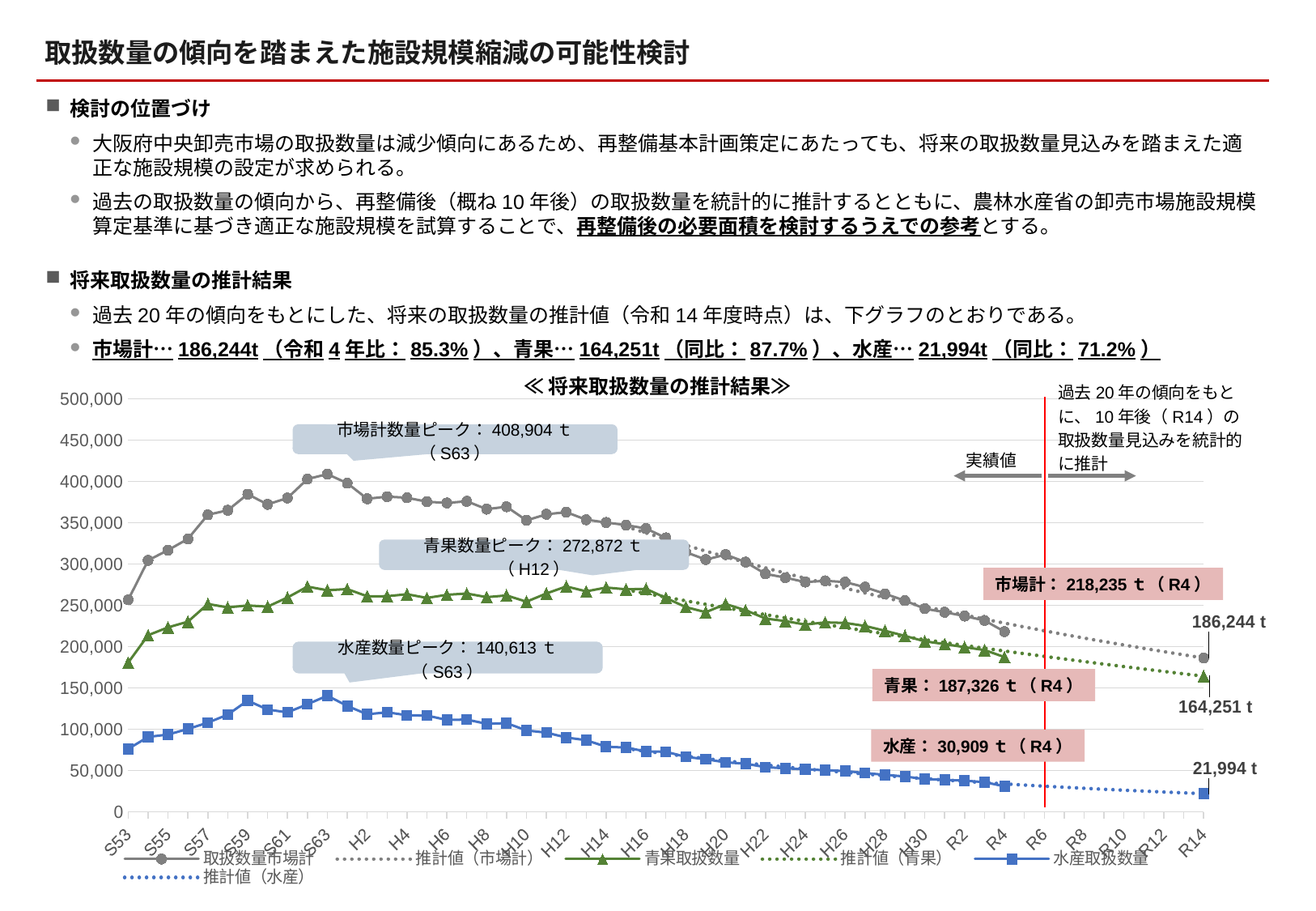

取扱数量の傾向を踏まえた施設規模縮減の可能性検討
検討の位置づけ
大阪府中央卸売市場の取扱数量は減少傾向にあるため、再整備基本計画策定にあたっても、将来の取扱数量見込みを踏まえた適正な施設規模の設定が求められる。
過去の取扱数量の傾向から、再整備後（概ね10年後）の取扱数量を統計的に推計するとともに、農林水産省の卸売市場施設規模算定基準に基づき適正な施設規模を試算することで、再整備後の必要面積を検討するうえでの参考とする。
将来取扱数量の推計結果
過去20年の傾向をもとにした、将来の取扱数量の推計値（令和14年度時点）は、下グラフのとおりである。
市場計…186,244t（令和4年比：85.3%）、青果…164,251t（同比：87.7%）、水産…21,994t（同比：71.2%）
≪将来取扱数量の推計結果≫
過去20年の傾向をもとに、10年後（R14）の取扱数量見込みを統計的に推計

### Chart

| Category | 取扱数量市場計 | 推計値（市場計） | 青果取扱数量 | 推計値（青果） | 水産取扱数量 | 推計値（水産） |
|---|---|---|---|---|---|---|
| S53 | 256691.0 | None | 180594.0 | None | 76097.0 | None |
| S54 | 304516.0 | None | 213868.0 | None | 90648.0 | None |
| S55 | 316866.0 | None | 223330.0 | None | 93536.0 | None |
| S56 | 330450.0 | None | 230202.0 | None | 100248.0 | None |
| S57 | 359602.0 | None | 251675.0 | None | 107927.0 | None |
| S58 | 365150.0 | None | 247531.0 | None | 117619.0 | None |
| S59 | 384514.0 | None | 249870.0 | None | 134644.0 | None |
| S60 | 372262.0 | None | 248492.0 | None | 123770.0 | None |
| S61 | 379943.0 | None | 259526.0 | None | 120417.0 | None |
| S62 | 402864.0 | None | 272664.0 | None | 130200.0 | None |
| S63 | 408904.0 | None | 268291.0 | None | 140613.0 | None |
| H1 | 397897.0 | None | 269716.0 | None | 128181.0 | None |
| H2 | 379002.0 | None | 260978.0 | None | 118024.0 | None |
| H3 | 381611.0 | None | 261099.0 | None | 120512.0 | None |
| H4 | 380302.0 | None | 263436.0 | None | 116866.0 | None |
| H5 | 375487.0 | None | 258986.0 | None | 116501.0 | None |
| H6 | 373945.0 | None | 262739.0 | None | 111206.0 | None |
| H7 | 375988.0 | None | 264310.0 | None | 111678.0 | None |
| H8 | 366457.0 | None | 259937.0 | None | 106520.0 | None |
| H9 | 369385.0 | None | 262040.0 | None | 107345.0 | None |
| H10 | 352863.0 | None | 254433.0 | None | 98430.0 | None |
| H11 | 360258.0 | None | 264403.0 | None | 95855.0 | None |
| H12 | 362796.0 | None | 272872.0 | None | 89924.0 | None |
| H13 | 353641.0 | None | 266912.0 | None | 86729.0 | None |
| H14 | 350284.0 | None | 271575.0 | None | 78709.0 | None |
| H15 | 347208.0 | 345450.5384947293 | 269401.0 | 268914.37633976364 | 77807.0 | 76536.16215496568 |
| H16 | 343018.0 | 337696.33228623285 | 269966.0 | 264381.470805974 | 73052.0 | 73314.86148025884 |
| H17 | 331642.0 | 330154.1142305086 | 258963.0 | 259924.97335738208 | 72679.0 | 70229.14087312655 |
| H18 | 314409.0 | 322816.8899921973 | 247907.0 | 255543.59603520733 | 66502.0 | 67273.29395698998 |
| H19 | 305381.0 | 315677.92711963685 | 241716.0 | 251236.07259090862 | 63665.0 | 64441.85452872824 |
| H20 | 311424.0 | 308730.74457034096 | 251603.0 | 247001.15812022952 | 59821.0 | 61729.58645011144 |
| H21 | 302345.0 | 301969.1026681016 | 244107.0 | 242837.6287034124 | 58238.0 | 59131.47396468919 |
| H22 | 288135.0 | 295386.9934737048 | 234042.0 | 238744.28105147695 | 54093.0 | 56642.712422227865 |
| H23 | 283545.0 | 288978.63155200484 | 230924.0 | 234719.93215846148 | 52621.0 | 54258.699393543364 |
| H24 | 278190.0 | 282738.44511882414 | 226777.0 | 230763.41895952585 | 51413.0 | 51975.02615929828 |
| H25 | 279704.0 | 276661.06755184126 | 229382.0 | 226873.5979948176 | 50322.0 | 49787.46955702369 |
| H26 | 278182.0 | 270741.3292502928 | 228748.0 | 223049.34507900424 | 49434.0 | 47691.98417128853 |
| H27 | 271985.0 | 264974.24982894945 | 225083.0 | 219289.55497637566 | 46902.0 | 45684.69485257382 |
| H28 | 263982.0 | 259355.03063244067 | 219218.0 | 215593.14108142356 | 44764.0 | 43761.88955101711 |
| H29 | 255784.0 | 253879.04755657935 | 213050.0 | 211959.03510480467 | 42734.0 | 41920.012451774666 |
| H30 | 245971.0 | 248541.84416390452 | 206391.0 | 208386.1867645978 | 39580.0 | 40155.65739930671 |
| R1 | 241700.0 | 243339.12508119046 | 203045.0 | 204873.56348276514 | 38655.0 | 38465.56159842533 |
| R2 | 237076.0 | 238266.74966718635 | 199337.0 | 201420.15008672976 | 37739.0 | 36846.599580456605 |
| R3 | 231689.0 | 233320.72593934246 | 195834.0 | 198024.94851598403 | 35855.0 | 35295.77742335845 |
| R4 | 218235.0 | 228497.20474874863 | 187326.0 | 194686.9775336428 | 30909.0 | 33810.22721510582 |
| R5 | None | 223792.47419296365 | None | 191405.27244285948 | None | 32387.201750104163 |
| R6 | None | 219202.95425684523 | None | 188178.8848080216 | None | 31024.069448823648 |
| R7 | None | 214725.1916719053 | None | 185006.88218064656 | None | 29718.30949125876 |
| R8 | None | 210355.8549851114 | None | 181888.34782989748 | None | 28467.507155213905 |
| R9 | None | 206091.72982843558 | None | 178822.38047764148 | None | 27269.349350794095 |
| R10 | None | 201929.71438081682 | None | 175808.09403797417 | None | 26121.620342842656 |
| R11 | None | 197866.81501455026 | None | 172844.61736113462 | None | 25022.197653415635 |
| R12 | None | 193900.14211845232 | None | 169931.09398173695 | None | 23969.04813671536 |
| R13 | None | 190026.90609047058 | None | 167066.681871246 | None | 22960.224219224583 |
| R14 | None | 186244.41349271318 | None | 164250.55319462504 | None | 21993.860298088126 |
市場計数量ピーク：408,904ｔ（S63）
実績値
青果数量ピーク：272,872ｔ（H12）
水産数量ピーク：140,613ｔ（S63）
市場計：218,235ｔ（R4）
青果：187,326ｔ（R4）
水産：30,909ｔ（R4）